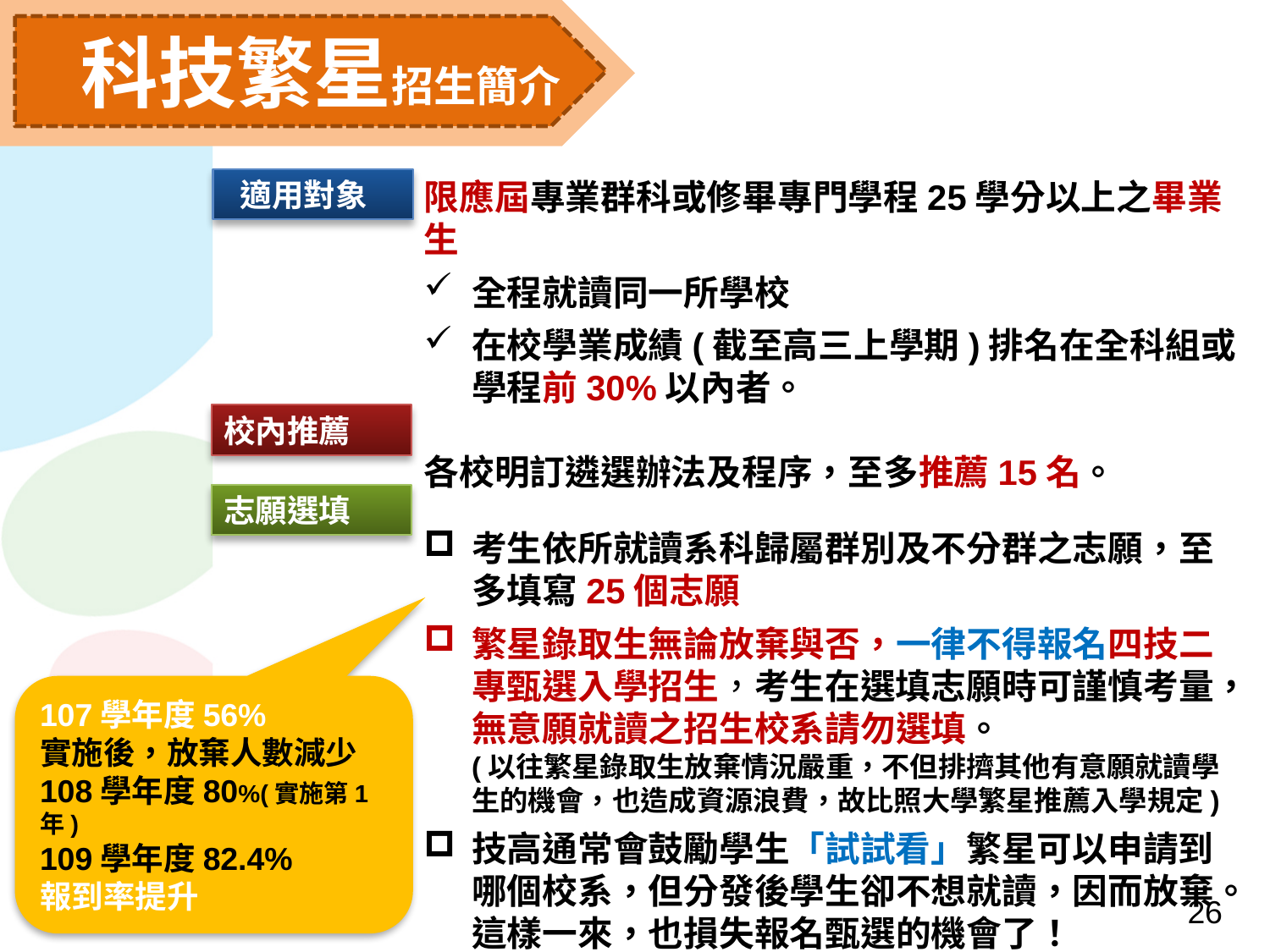

科技繁星招生簡介
 適用對象
限應屆專業群科或修畢專門學程25學分以上之畢業生
全程就讀同一所學校
在校學業成績(截至高三上學期)排名在全科組或學程前30%以內者。

各校明訂遴選辦法及程序，至多推薦15名。

考生依所就讀系科歸屬群別及不分群之志願，至多填寫25個志願
繁星錄取生無論放棄與否，一律不得報名四技二專甄選入學招生，考生在選填志願時可謹慎考量，無意願就讀之招生校系請勿選填。
(以往繁星錄取生放棄情況嚴重，不但排擠其他有意願就讀學生的機會，也造成資源浪費，故比照大學繁星推薦入學規定)
技高通常會鼓勵學生「試試看」繁星可以申請到哪個校系，但分發後學生卻不想就讀，因而放棄。這樣一來，也損失報名甄選的機會了！
校內推薦
志願選填
107學年度56%
實施後，放棄人數減少
108學年度80%(實施第1年)
109學年度82.4%
報到率提升